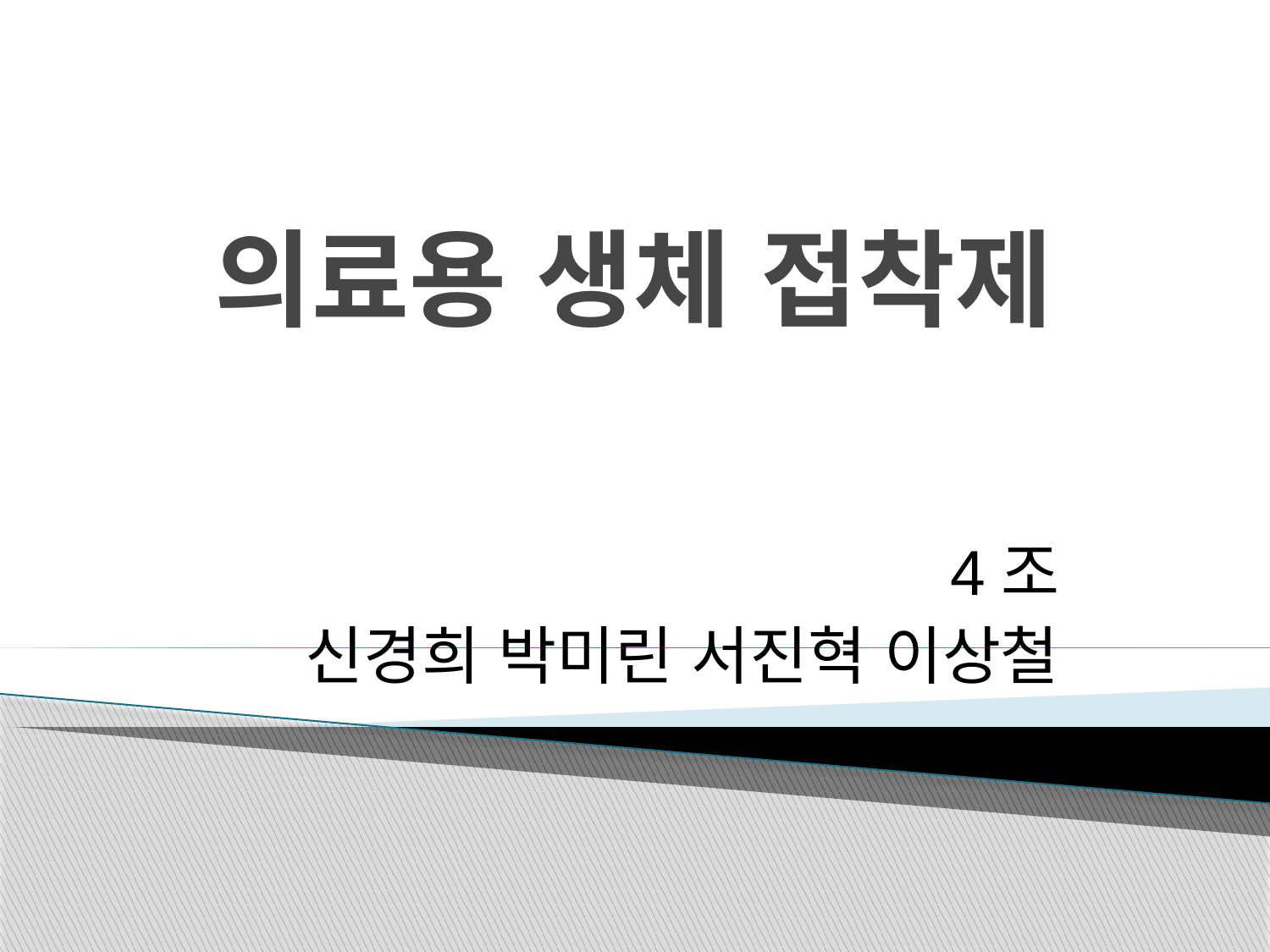

# 의료용 생체 접착제
4조
신경희 박미린 서진혁 이상철